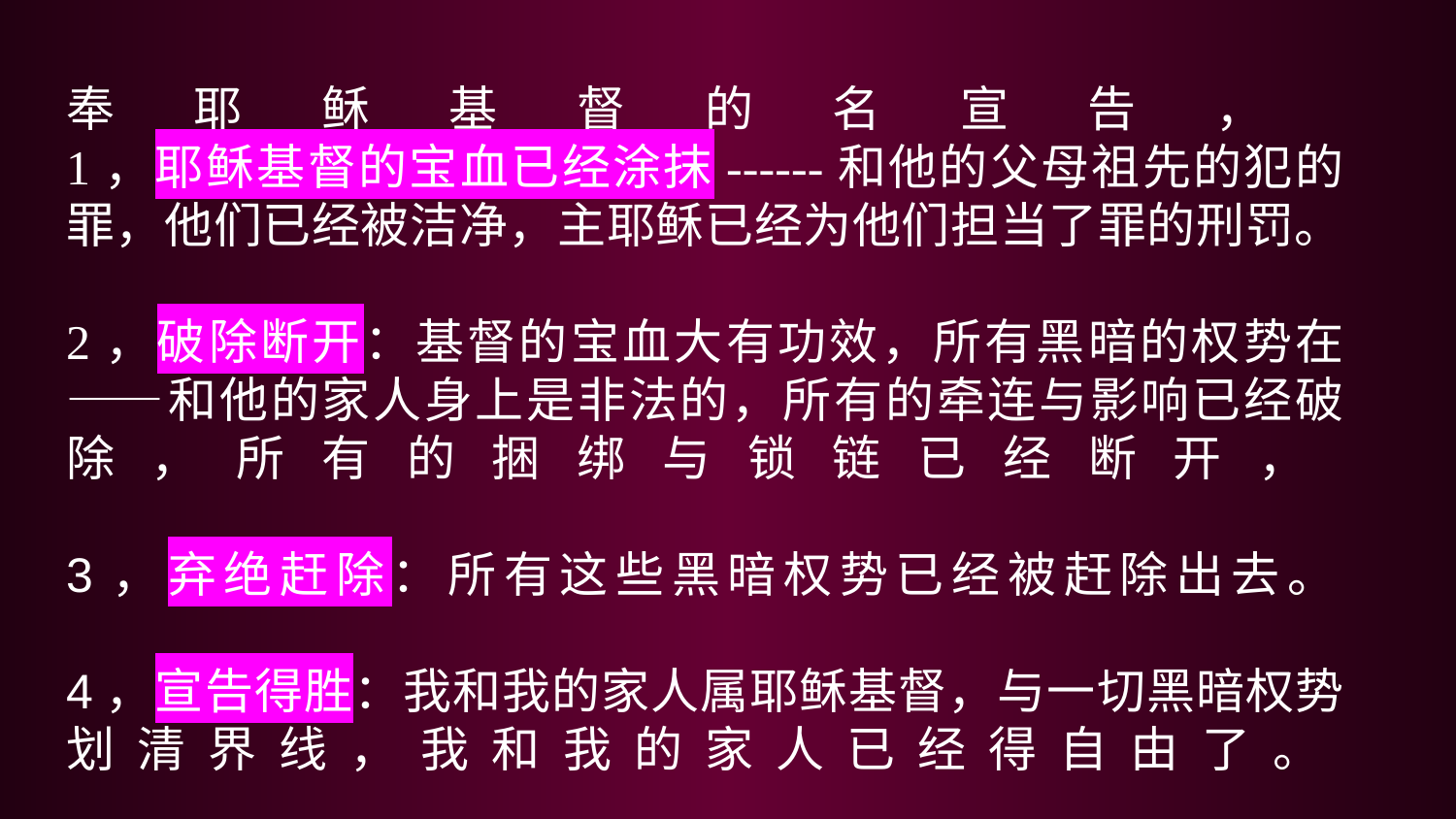

# 奉耶稣基督的名宣告， 1，耶稣基督的宝血已经涂抹------和他的父母祖先的犯的罪，他们已经被洁净，主耶稣已经为他们担当了罪的刑罚。 2，破除断开：基督的宝血大有功效，所有黑暗的权势在——和他的家人身上是非法的，所有的牵连与影响已经破除，所有的捆绑与锁链已经断开， 3，弃绝赶除：所有这些黑暗权势已经被赶除出去。 4，宣告得胜：我和我的家人属耶稣基督，与一切黑暗权势划清界线，我和我的家人已经得自由了。
22